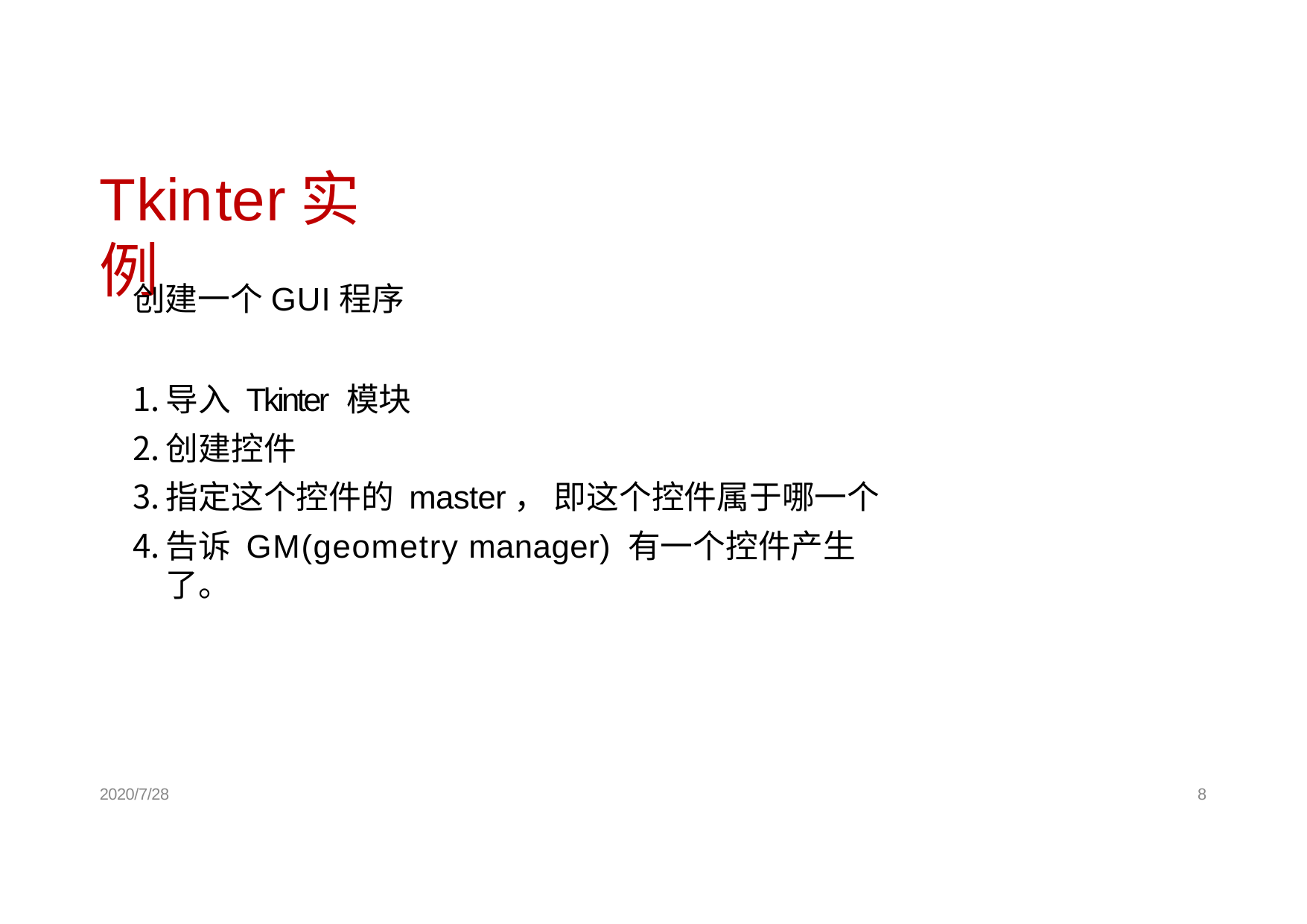

# Tkinter实例
创建一个GUI程序

导入 Tkinter 模块
创建控件
指定这个控件的 master， 即这个控件属于哪一个
告诉 GM(geometry manager) 有一个控件产生了。
2020/7/28
8